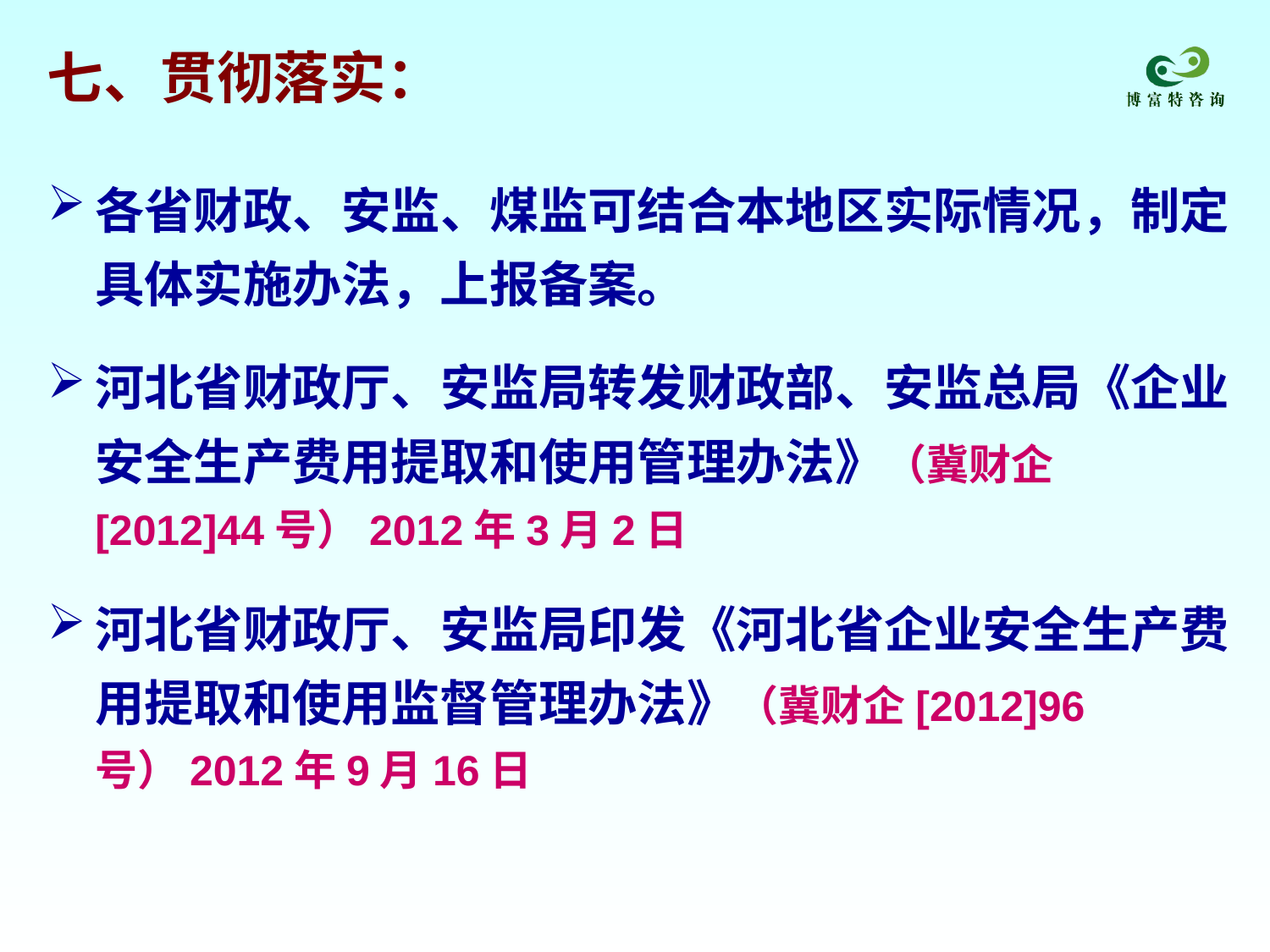

七、贯彻落实：

各省财政、安监、煤监可结合本地区实际情况，制定具体实施办法，上报备案。
河北省财政厅、安监局转发财政部、安监总局《企业安全生产费用提取和使用管理办法》（冀财企[2012]44号）2012年3月2日
河北省财政厅、安监局印发《河北省企业安全生产费用提取和使用监督管理办法》（冀财企[2012]96号）2012年9月16日